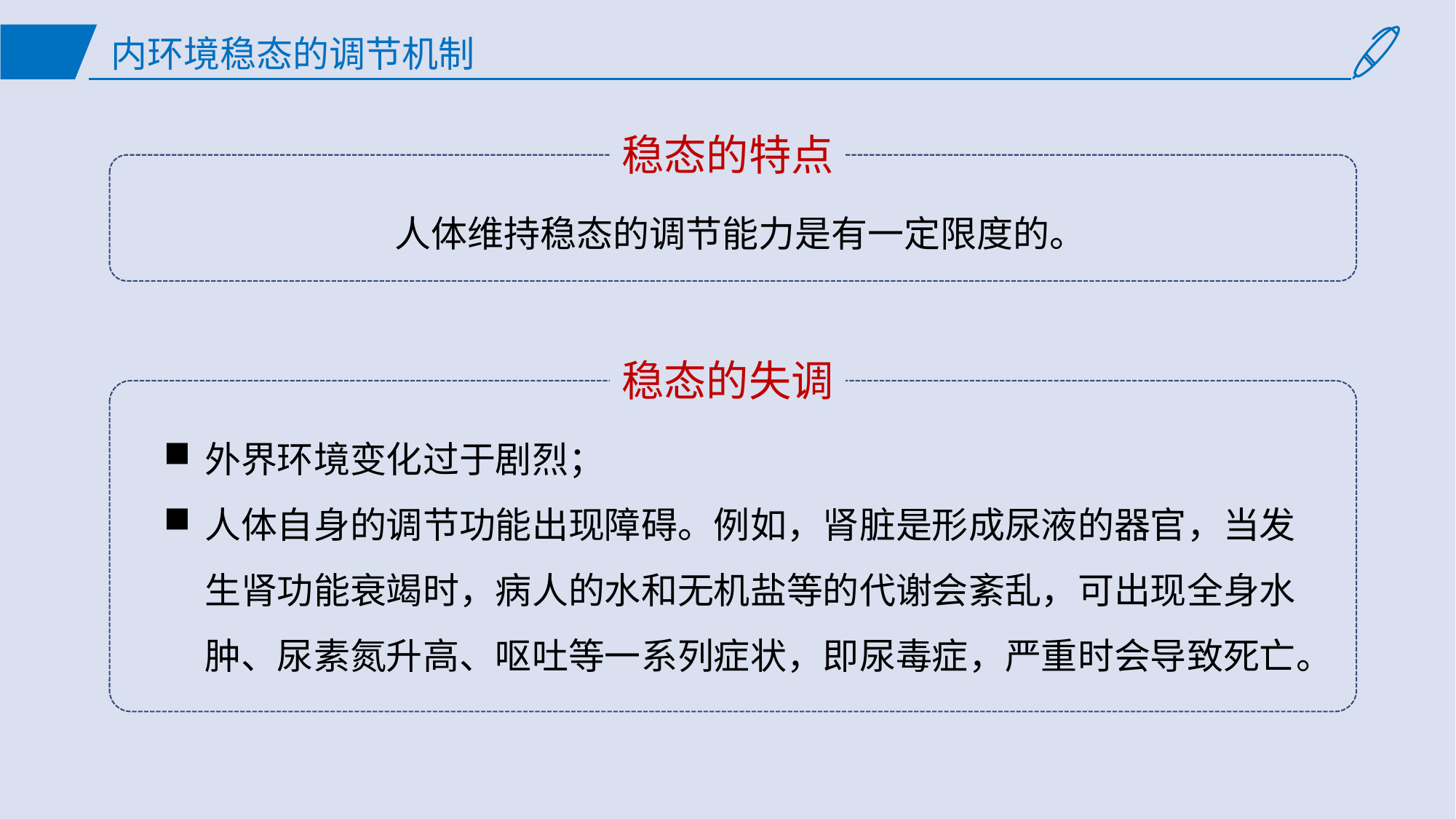

# 内环境稳态的调节机制
稳态的特点

人体维持稳态的调节能力是有一定限度的。
稳态的失调

外界环境变化过于剧烈；
人体自身的调节功能出现障碍。例如，肾脏是形成尿液的器官，当发生肾功能衰竭时，病人的水和无机盐等的代谢会紊乱，可出现全身水肿、尿素氮升高、呕吐等一系列症状，即尿毒症，严重时会导致死亡。